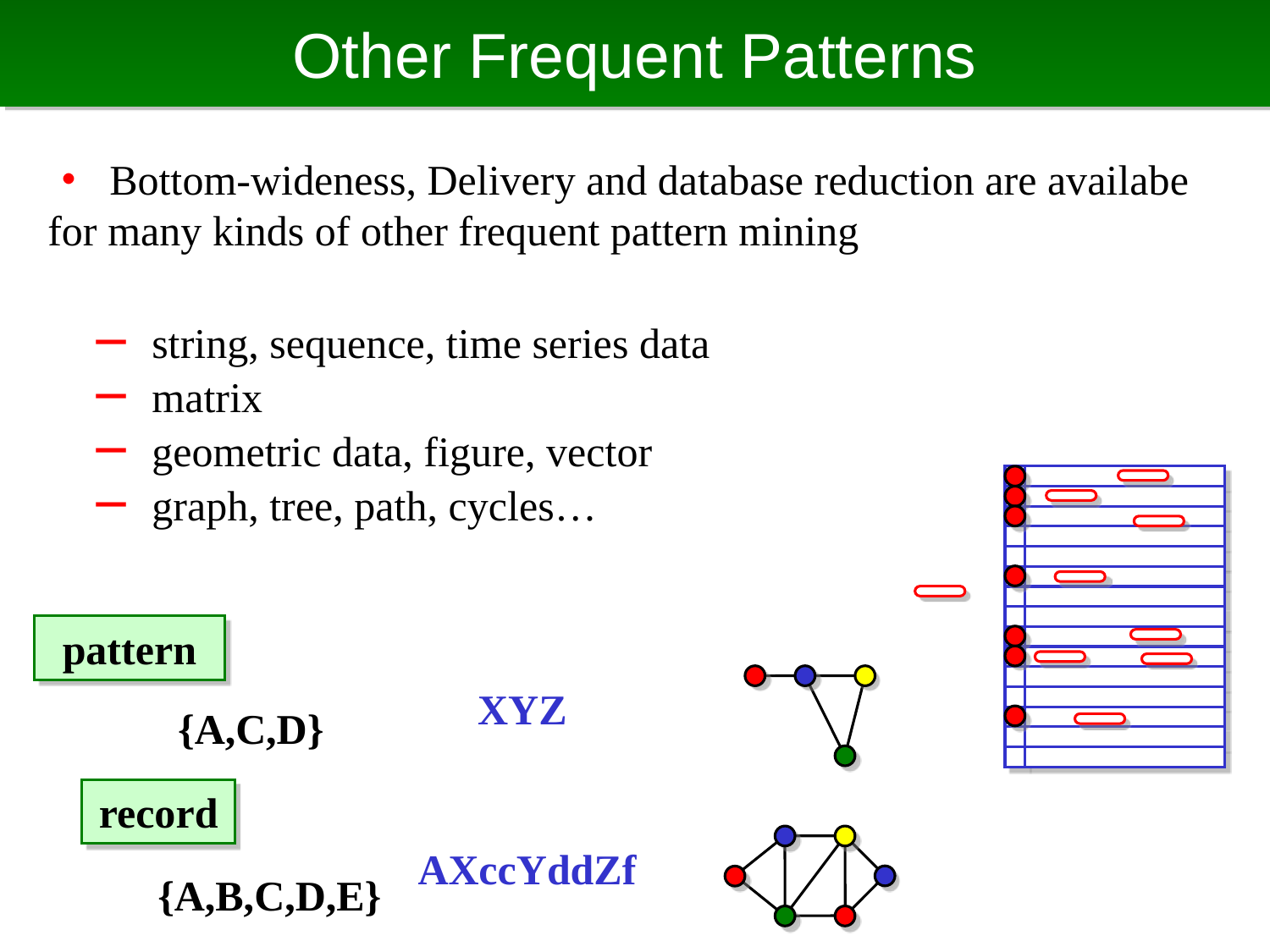

# Other Frequent Patterns
・ Bottom-wideness, Delivery and database reduction are availabe for many kinds of other frequent pattern mining

　－ string, sequence, time series data
　－ matrix
　－ geometric data, figure, vector
　－ graph, tree, path, cycles…

pattern

XYZ
{A,C,D}
record

AXccYddZf
{A,B,C,D,E}